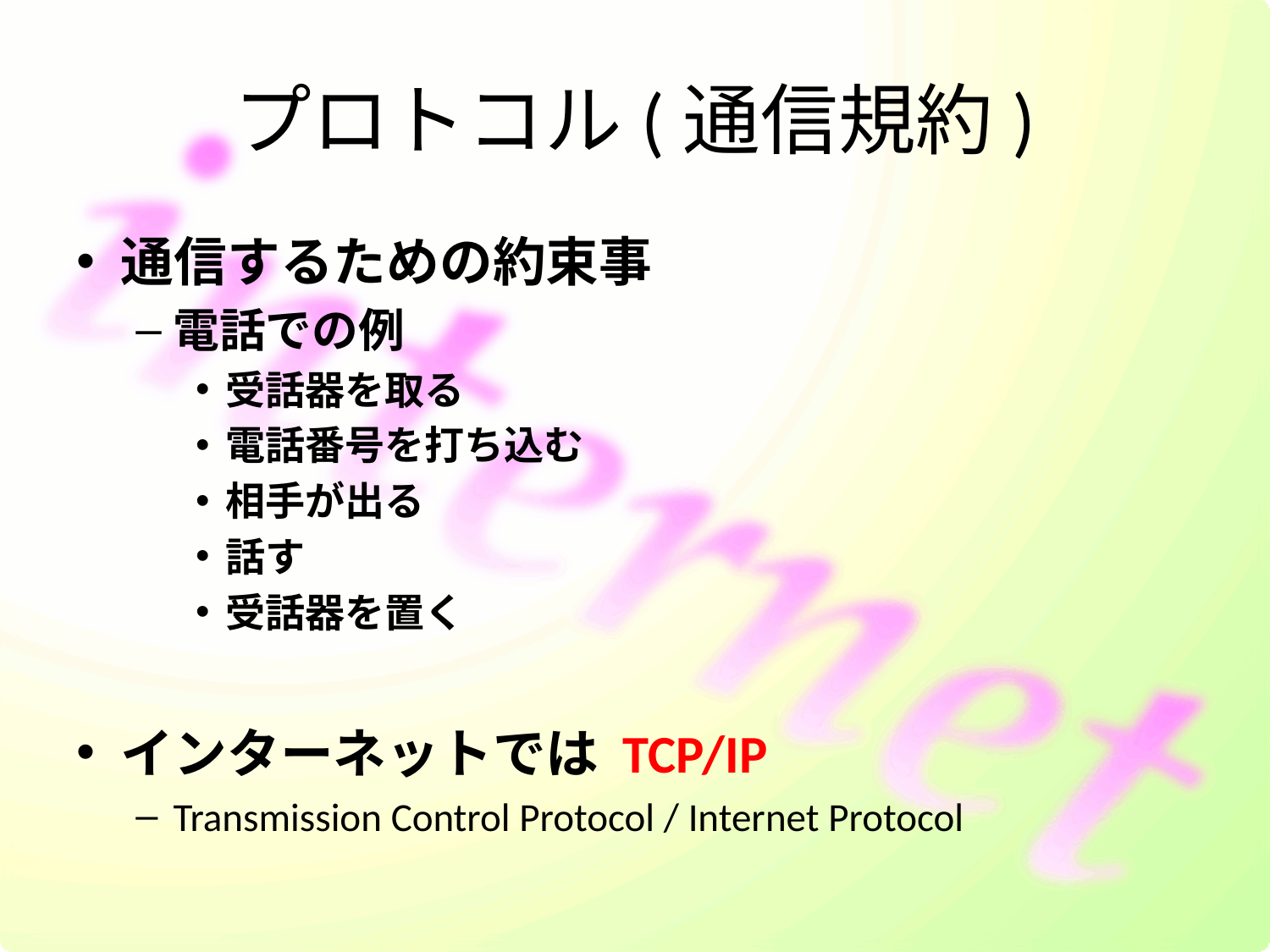

# プロトコル(通信規約)
通信するための約束事
電話での例
受話器を取る
電話番号を打ち込む
相手が出る
話す
受話器を置く

インターネットでは TCP/IP
Transmission Control Protocol / Internet Protocol